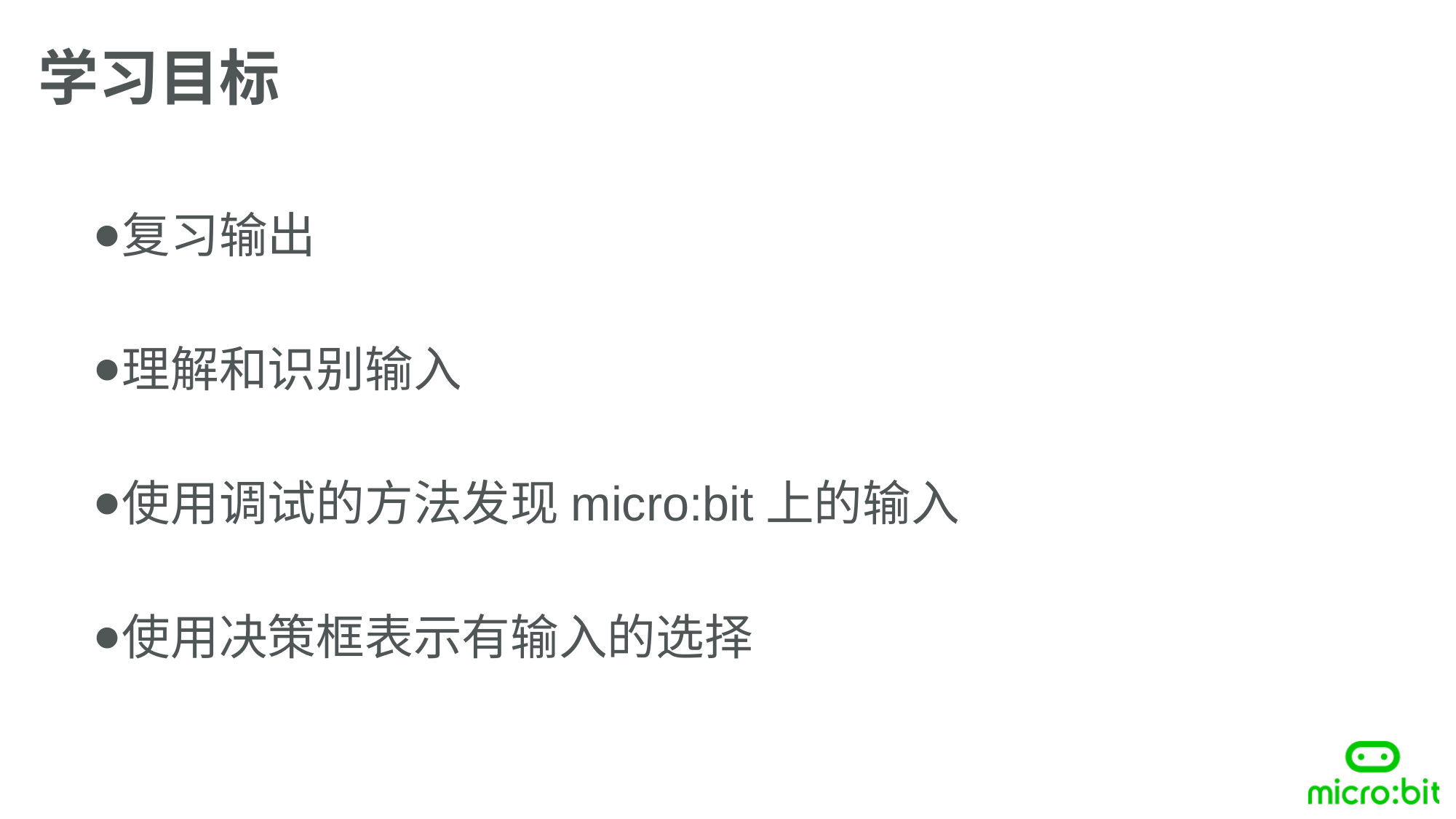

学习目标

复习输出

理解和识别输入

使用调试的方法发现micro:bit上的输入

使用决策框表示有输入的选择